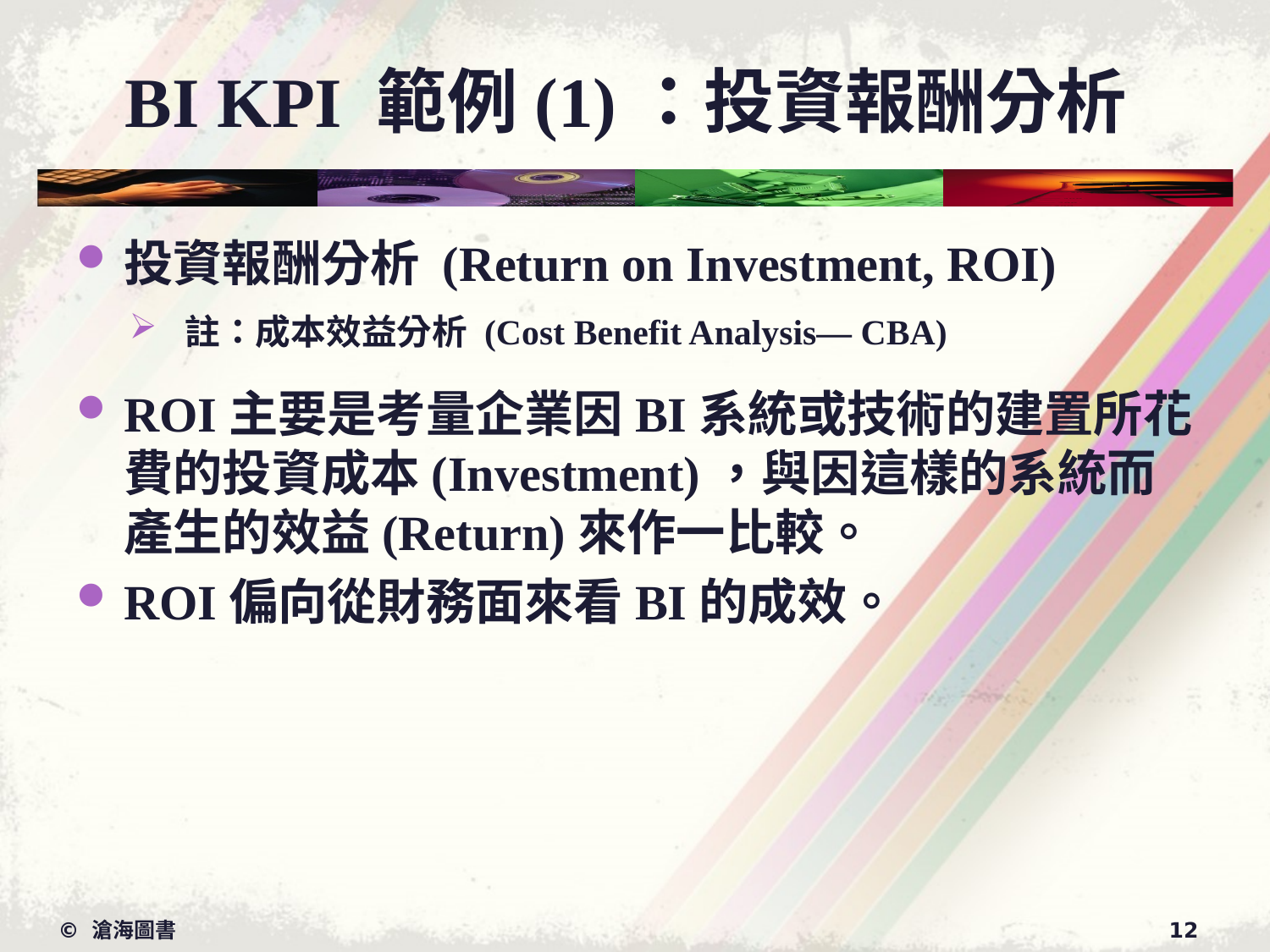

# BI KPI 範例(1)：投資報酬分析
投資報酬分析 (Return on Investment, ROI)
註：成本效益分析 (Cost Benefit Analysis— CBA)
ROI主要是考量企業因BI系統或技術的建置所花費的投資成本(Investment)，與因這樣的系統而產生的效益(Return)來作一比較。
ROI偏向從財務面來看BI的成效。

© 滄海圖書
12